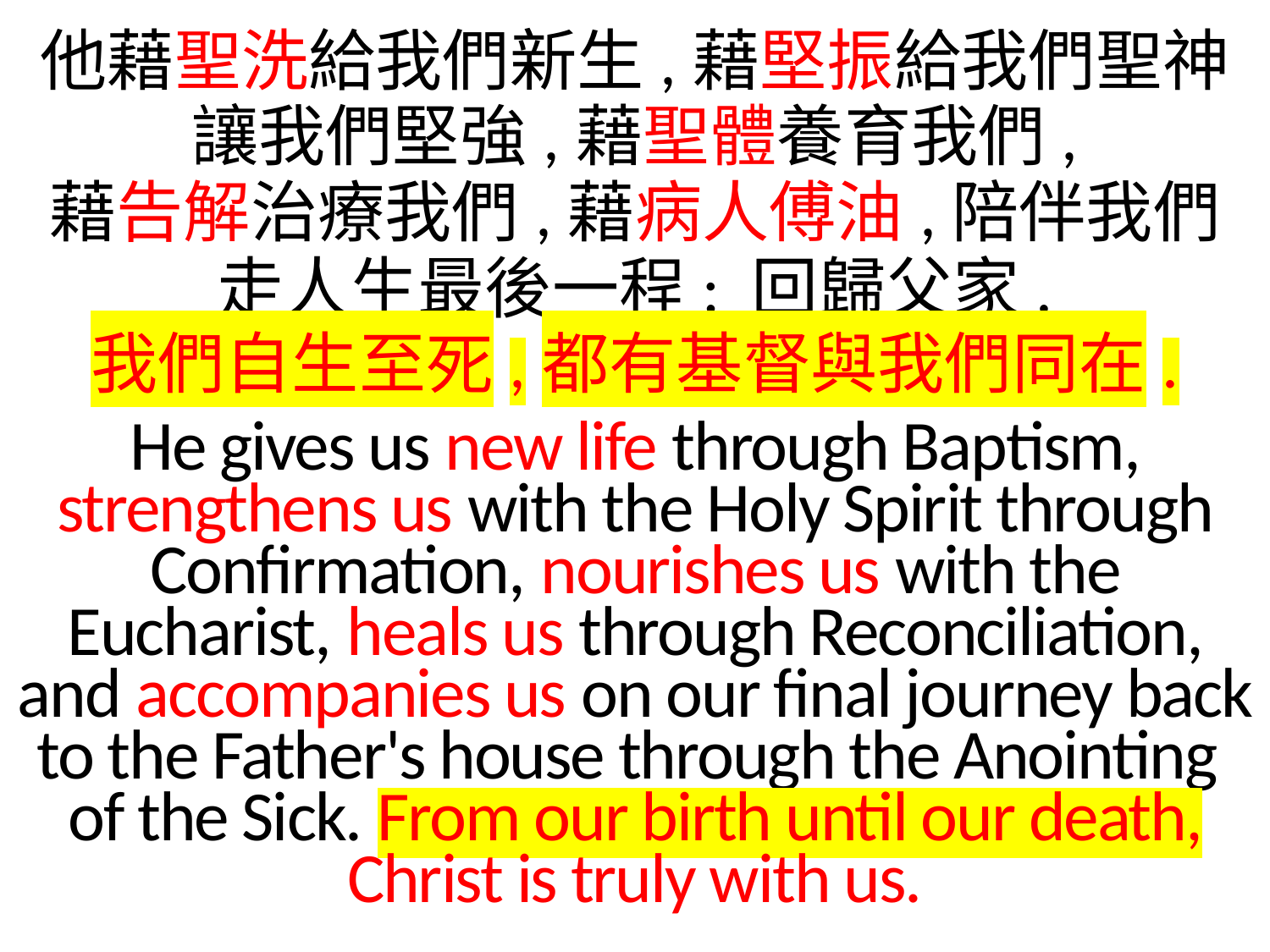

他藉聖洗給我們新生,藉堅振給我們聖神讓我們堅強,藉聖體養育我們,
藉告解治療我們,藉病人傅油,陪伴我們
走人生最後一程: 回歸父家.
我們自生至死,都有基督與我們同在.
He gives us new life through Baptism, strengthens us with the Holy Spirit through Confirmation, nourishes us with the Eucharist, heals us through Reconciliation, and accompanies us on our final journey back to the Father's house through the Anointing
of the Sick. From our birth until our death, Christ is truly with us.